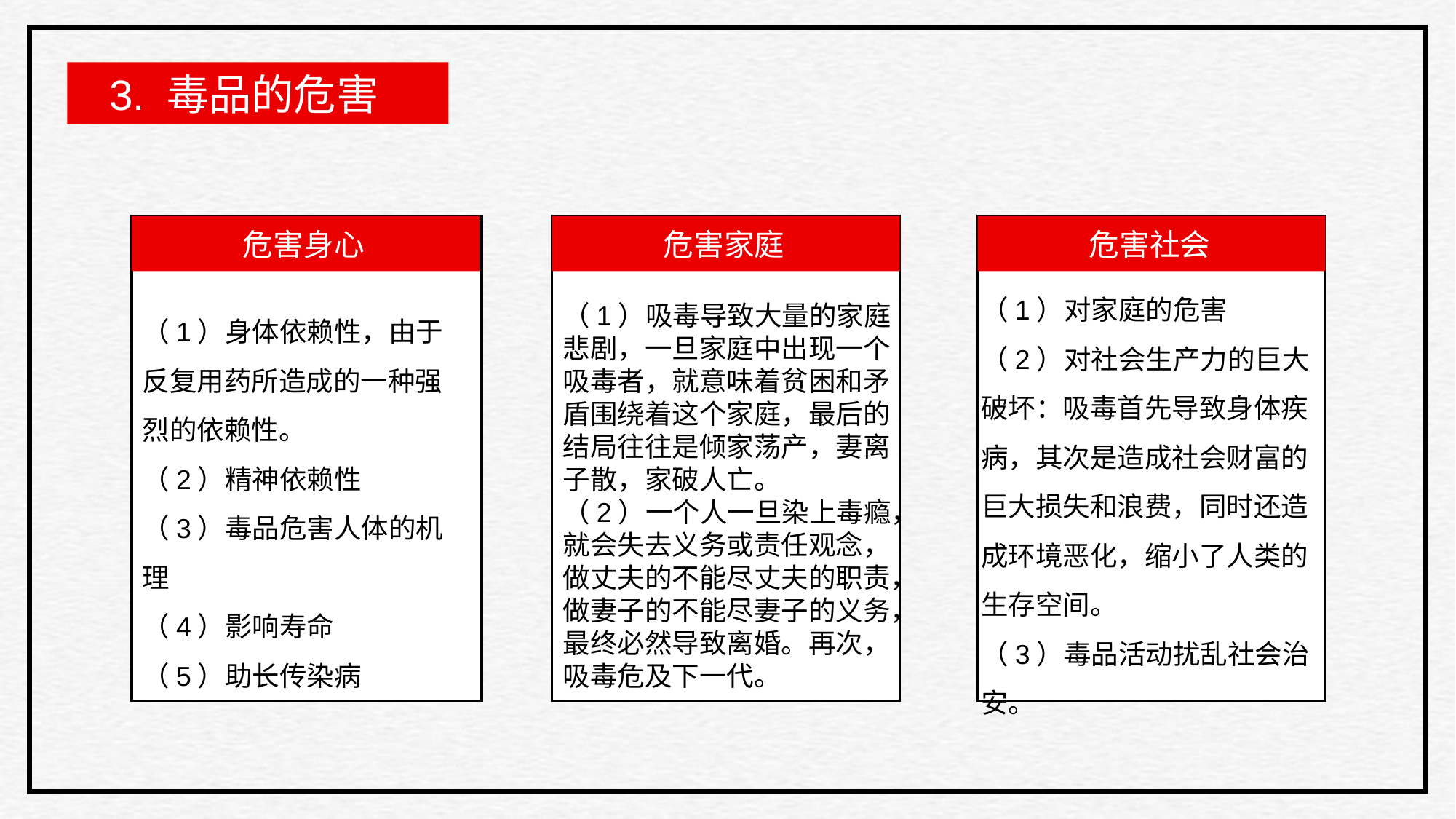

3. 毒品的危害

危害身心
危害家庭
危害社会
（1）对家庭的危害
（2）对社会生产力的巨大破坏：吸毒首先导致身体疾病，其次是造成社会财富的巨大损失和浪费，同时还造成环境恶化，缩小了人类的生存空间。
（3）毒品活动扰乱社会治安。
（1）身体依赖性，由于反复用药所造成的一种强烈的依赖性。
（2）精神依赖性
（3）毒品危害人体的机理
（4）影响寿命
（5）助长传染病
（1）吸毒导致大量的家庭悲剧，一旦家庭中出现一个吸毒者，就意味着贫困和矛盾围绕着这个家庭，最后的结局往往是倾家荡产，妻离子散，家破人亡。
（2）一个人一旦染上毒瘾，就会失去义务或责任观念，做丈夫的不能尽丈夫的职责，做妻子的不能尽妻子的义务，最终必然导致离婚。再次，吸毒危及下一代。